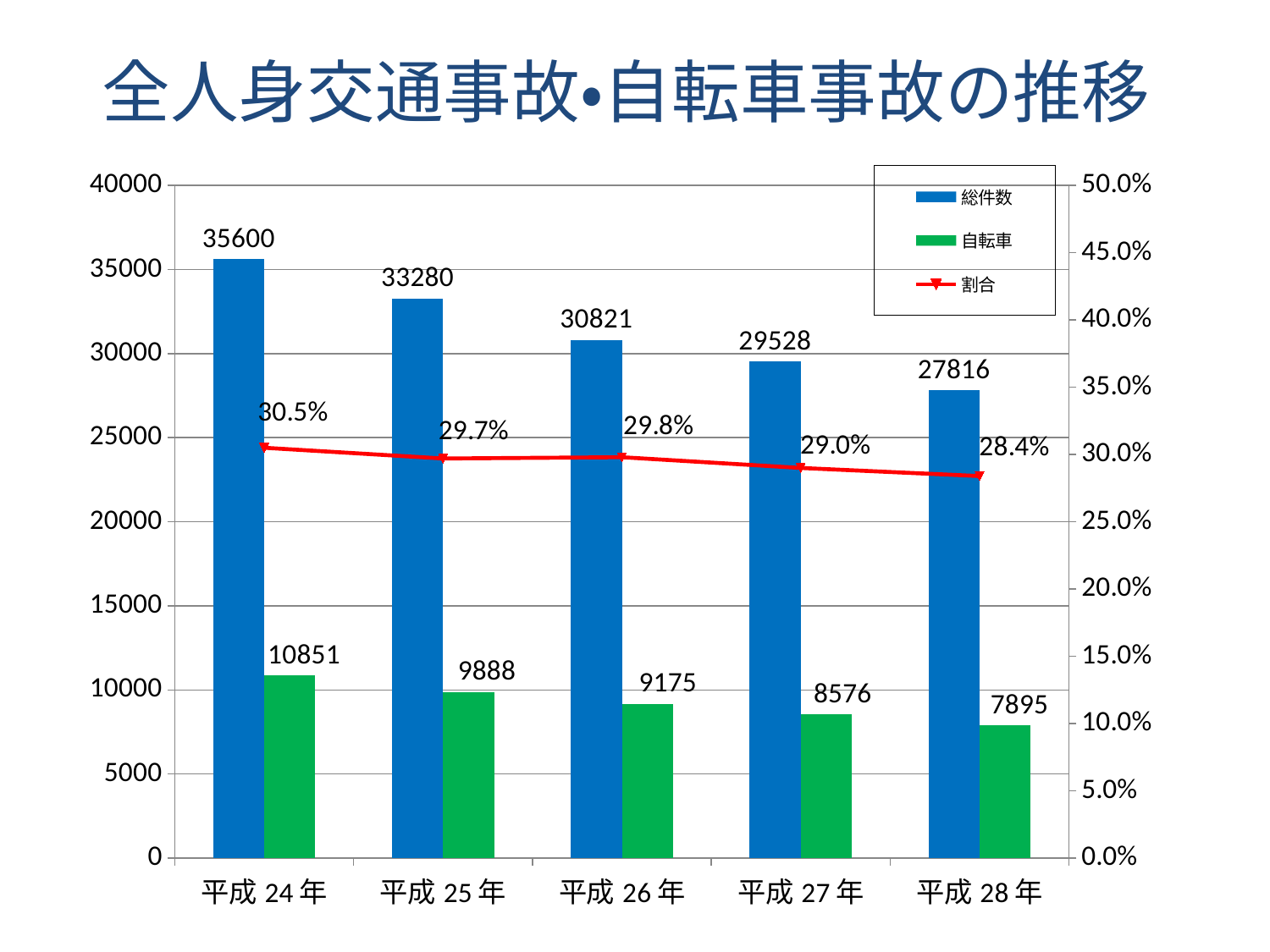

全人身交通事故・自転車事故の推移

### Chart

| Category | 総件数 | 自転車 | 割合 |
|---|---|---|---|
| 平成24年 | 35600.0 | 10851.0 | 0.305 |
| 平成25年 | 33280.0 | 9888.0 | 0.297 |
| 平成26年 | 30821.0 | 9175.0 | 0.298 |
| 平成27年 | 29528.0 | 8576.0 | 0.29 |
| 平成28年 | 27816.0 | 7895.0 | 0.284 |